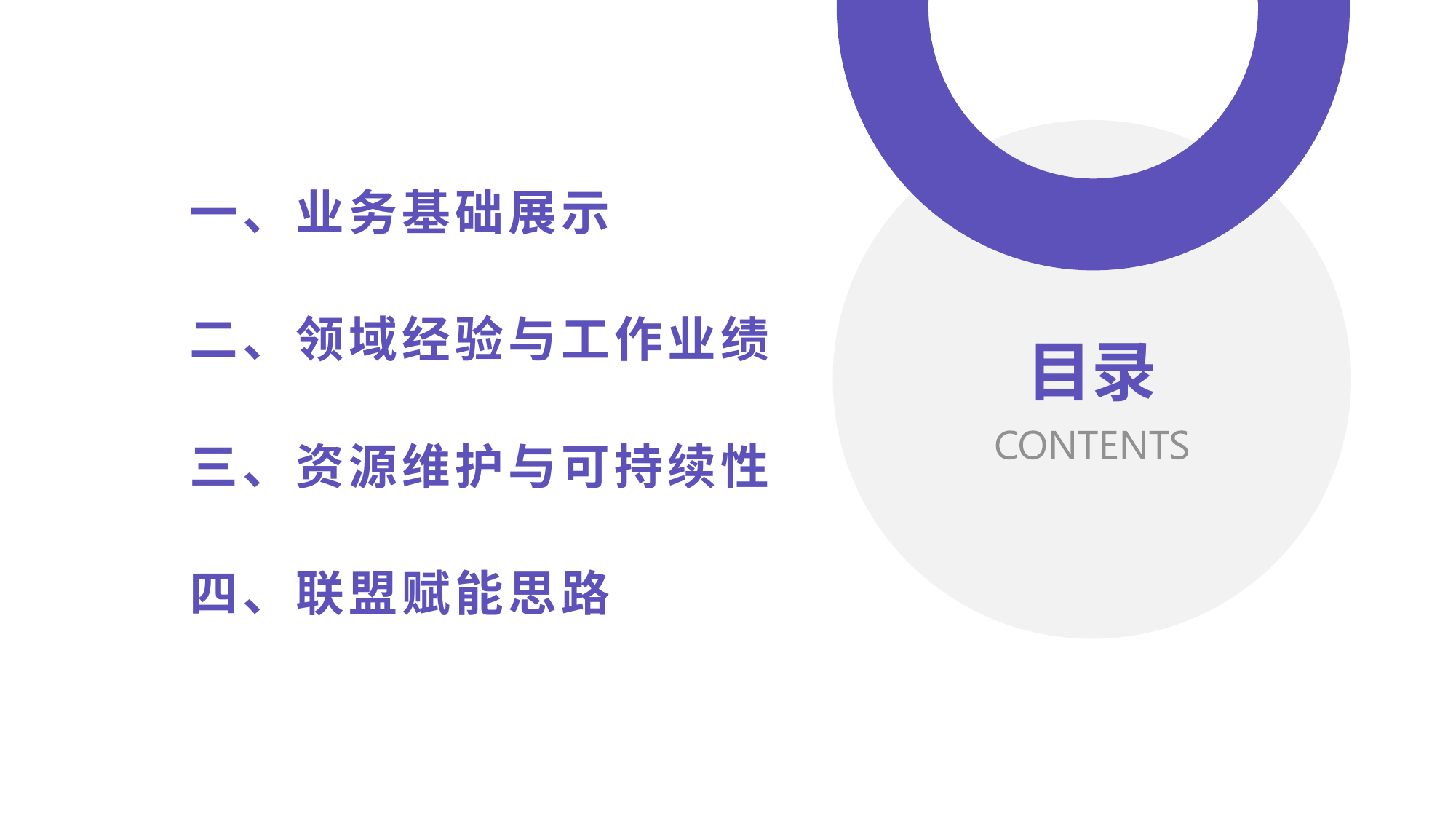

一、业务基础展示
# 目录
二、领域经验与工作业绩
三、资源维护与可持续性
四、联盟赋能思路